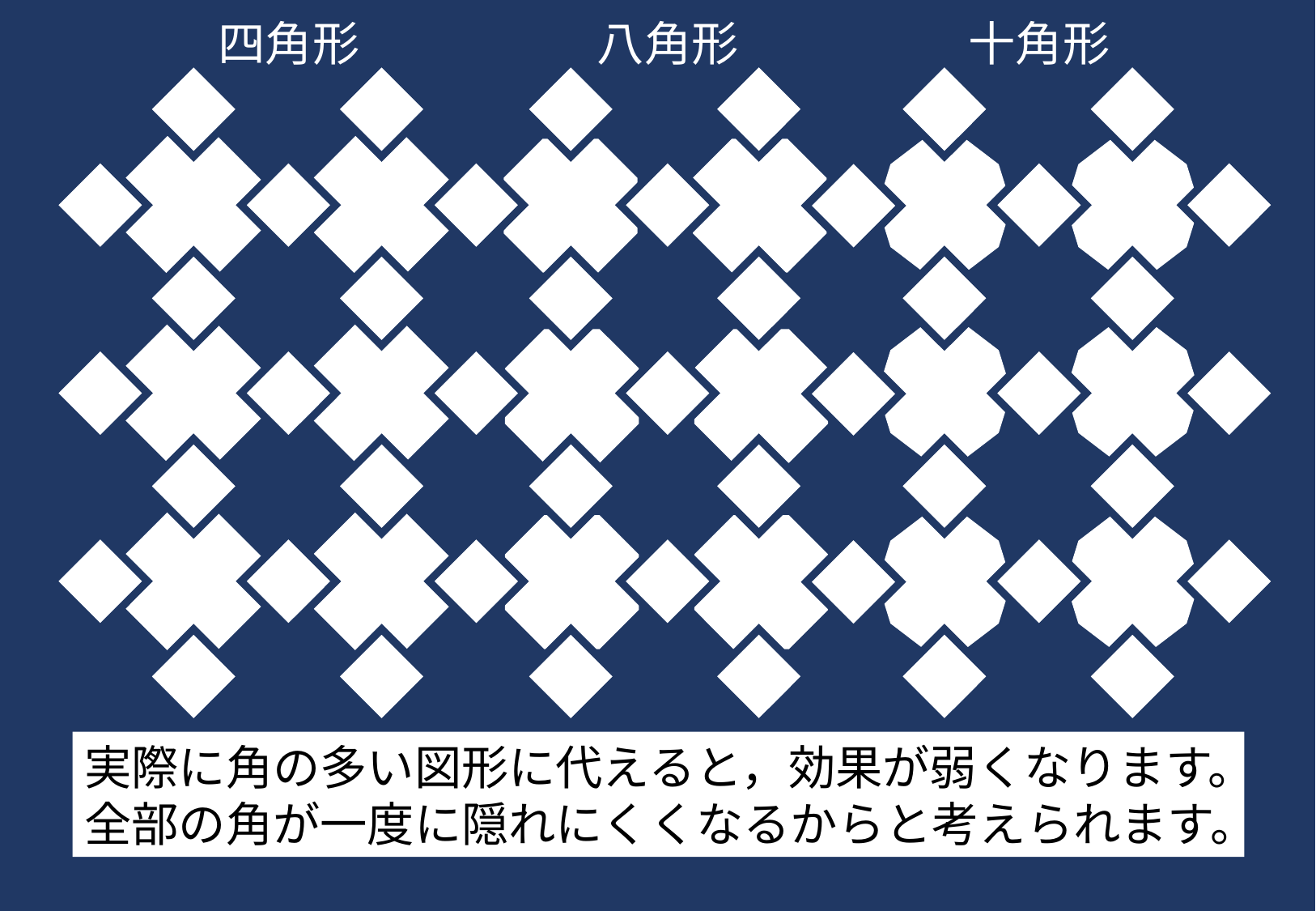

四角形
八角形
十角形

実際に角の多い図形に代えると，効果が弱くなります。全部の角が一度に隠れにくくなるからと考えられます。